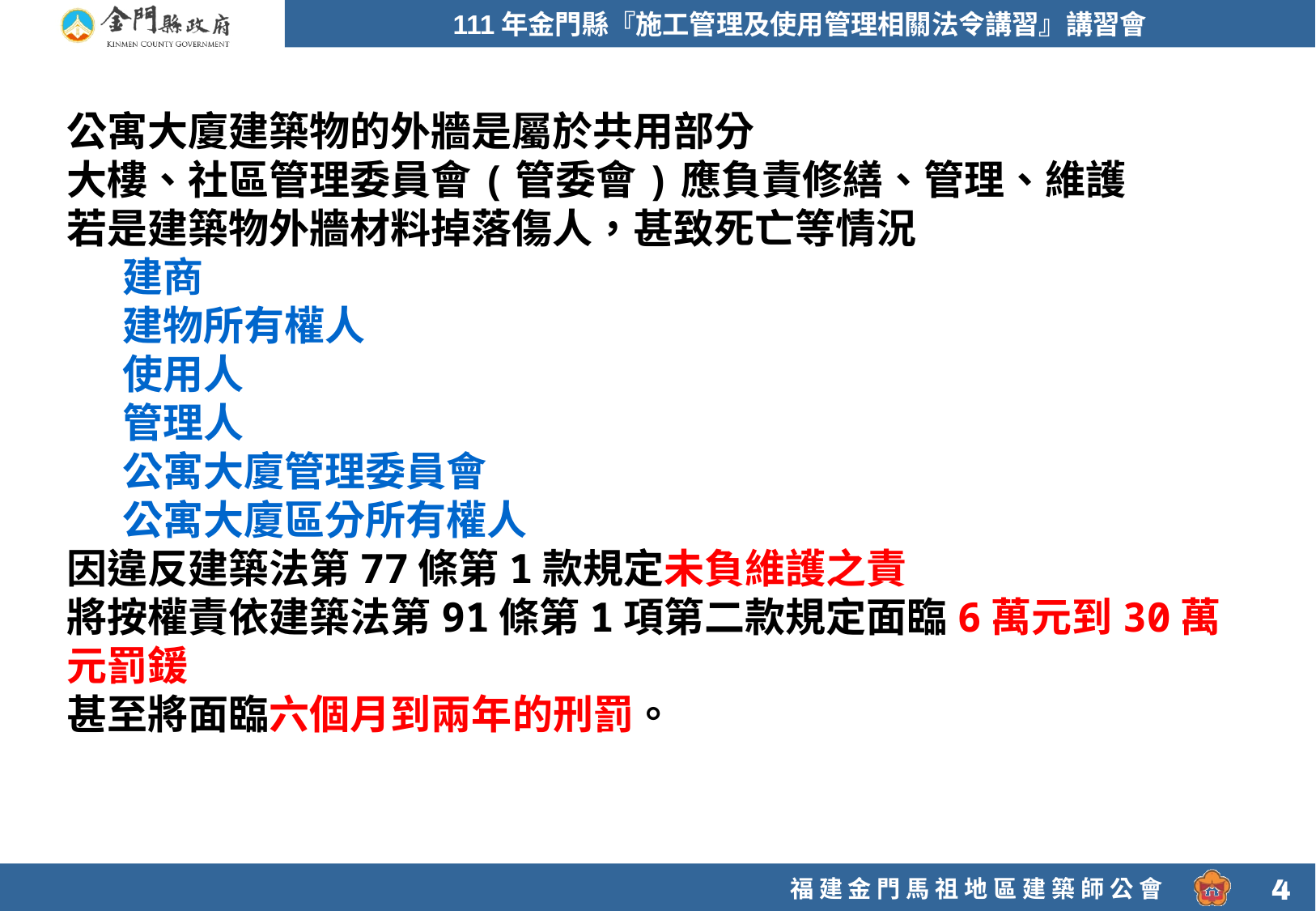

公寓大廈建築物的外牆是屬於共用部分
大樓、社區管理委員會(管委會)應負責修繕、管理、維護
若是建築物外牆材料掉落傷人，甚致死亡等情況
     建商
     建物所有權人
     使用人
     管理人
     公寓大廈管理委員會
     公寓大廈區分所有權人
因違反建築法第77條第1款規定未負維護之責
將按權責依建築法第91條第1項第二款規定面臨6萬元到30萬元罰鍰
甚至將面臨六個月到兩年的刑罰。

4